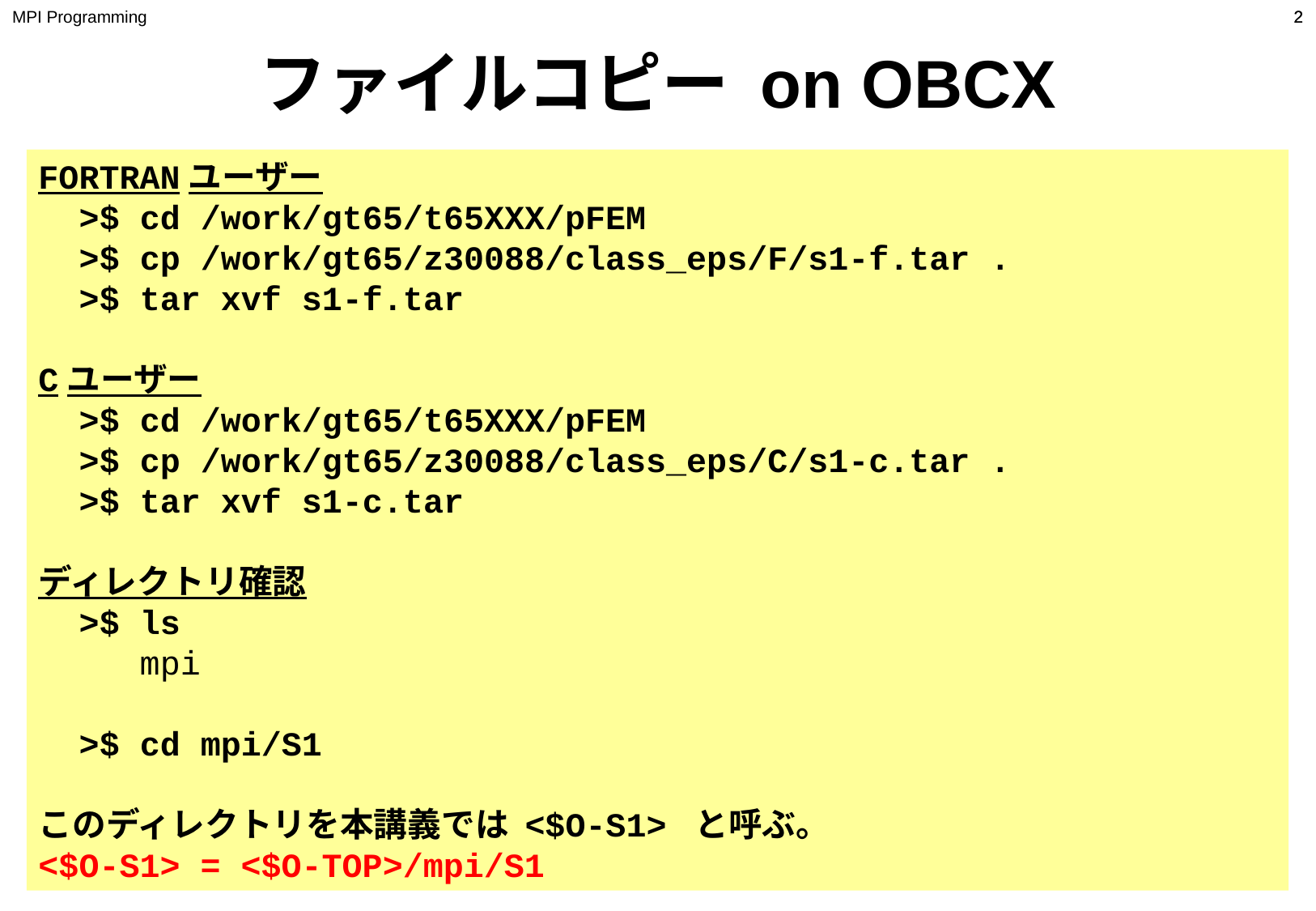

MPI Programming
2
2
# ファイルコピー on OBCX
FORTRANユーザー
  >$ cd /work/gt65/t65XXX/pFEM
  >$ cp /work/gt65/z30088/class_eps/F/s1-f.tar .
  >$ tar xvf s1-f.tar

Cユーザー
  >$ cd /work/gt65/t65XXX/pFEM
  >$ cp /work/gt65/z30088/class_eps/C/s1-c.tar .
  >$ tar xvf s1-c.tar

ディレクトリ確認
  >$ ls
     mpi

  >$ cd mpi/S1

このディレクトリを本講義では <$O-S1> と呼ぶ。
<$O-S1> = <$O-TOP>/mpi/S1